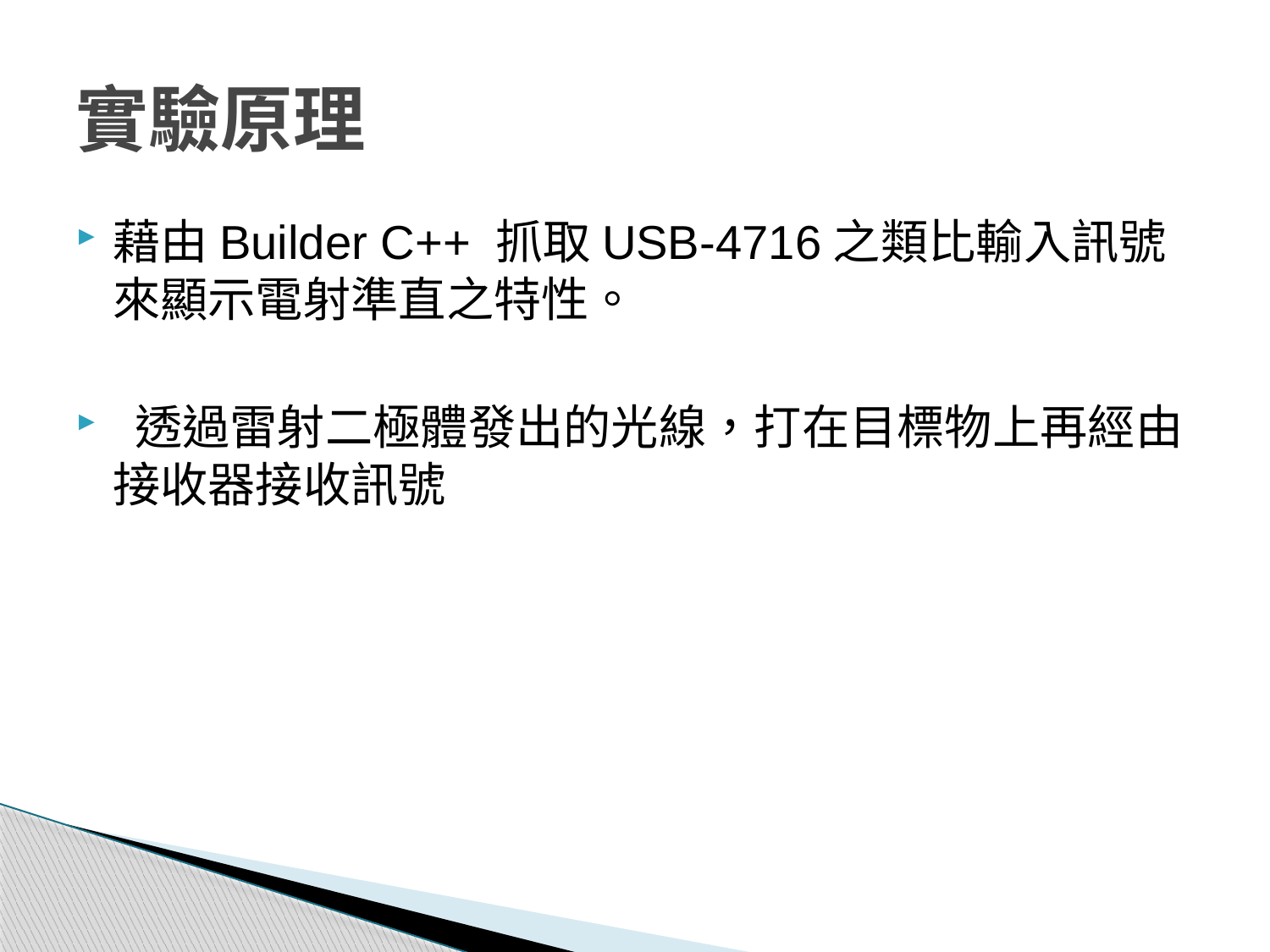

# 實驗原理
藉由Builder C++ 抓取USB-4716之類比輸入訊號來顯示電射準直之特性。

 透過雷射二極體發出的光線，打在目標物上再經由接收器接收訊號